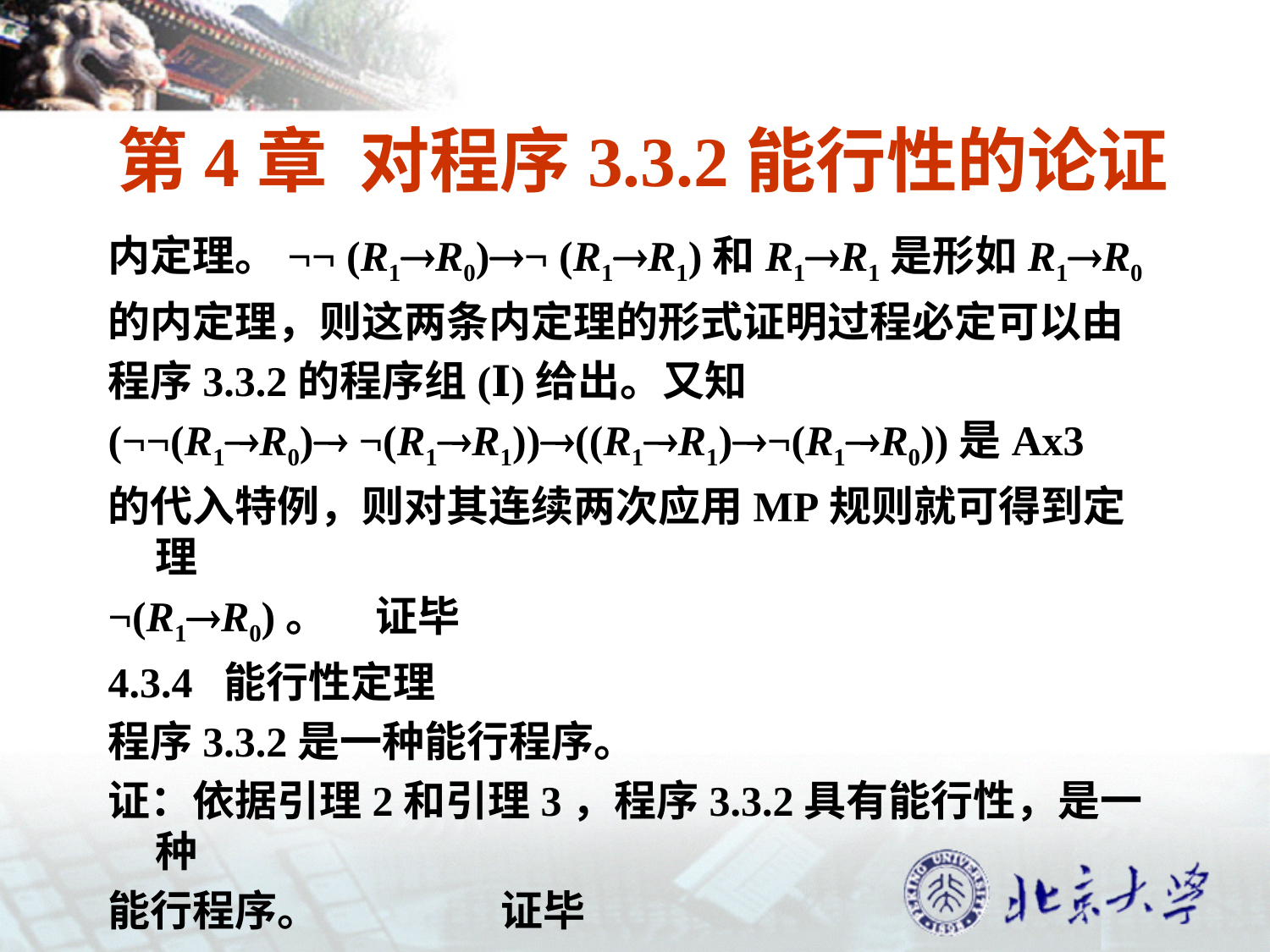

# 第4章  对程序3.3.2能行性的论证
内定理。¬¬ (R1→R0)→¬ (R1→R1)和R1→R1是形如R1→R0
的内定理，则这两条内定理的形式证明过程必定可以由
程序3.3.2的程序组(Ⅰ)给出。又知
(¬¬(R1→R0)→ ¬(R1→R1))→((R1→R1)→¬(R1→R0))是Ax3
的代入特例，则对其连续两次应用MP规则就可得到定理
¬(R1→R0)。     证毕
4.3.4  能行性定理
程序3.3.2是一种能行程序。
证：依据引理2和引理3，程序3.3.2具有能行性，是一种
能行程序。                   证毕